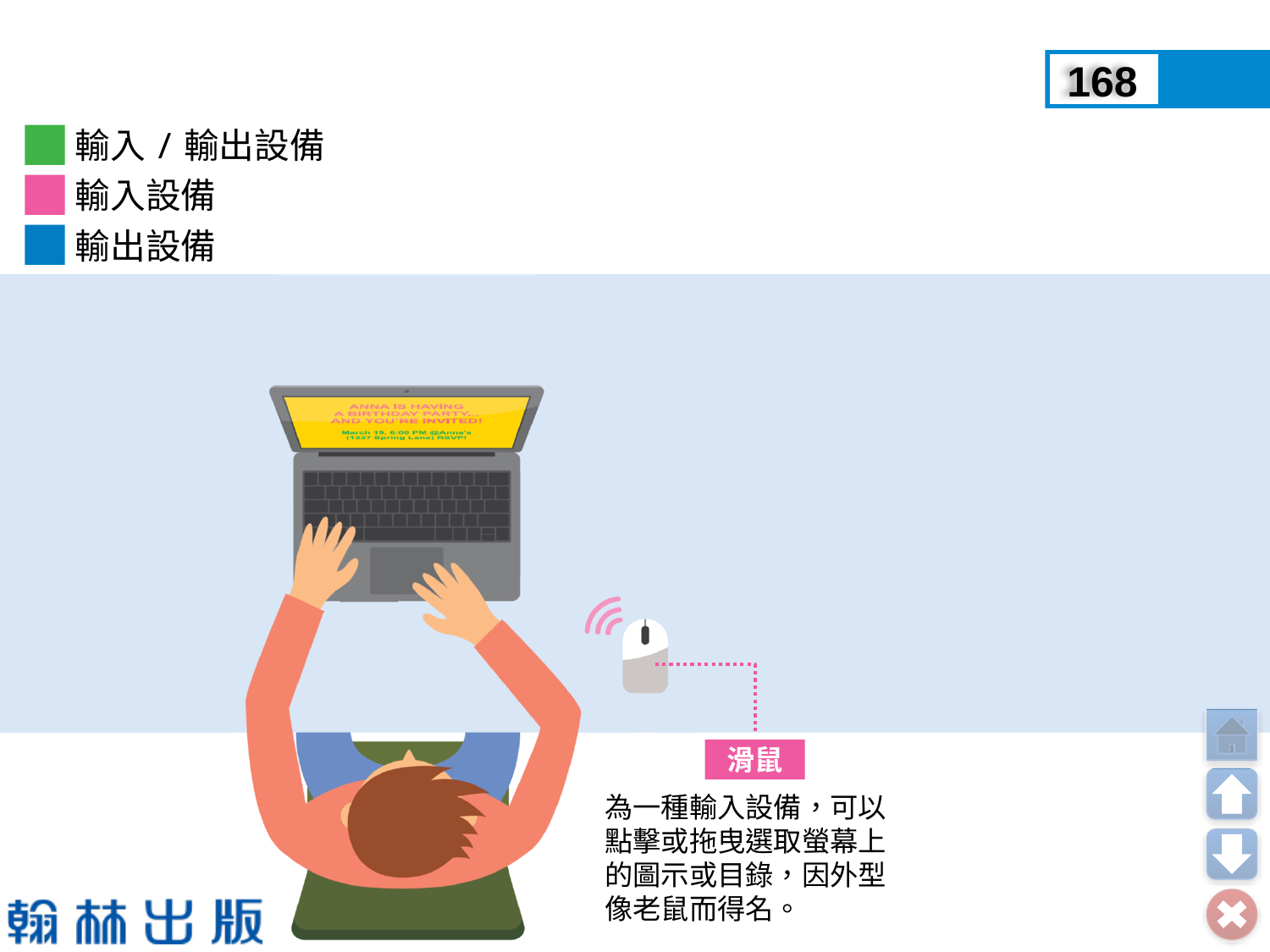

168

輸入/輸出設備

輸入設備

輸出設備

滑鼠
為一種輸入設備，可以點擊或拖曳選取螢幕上的圖示或目錄，因外型像老鼠而得名。